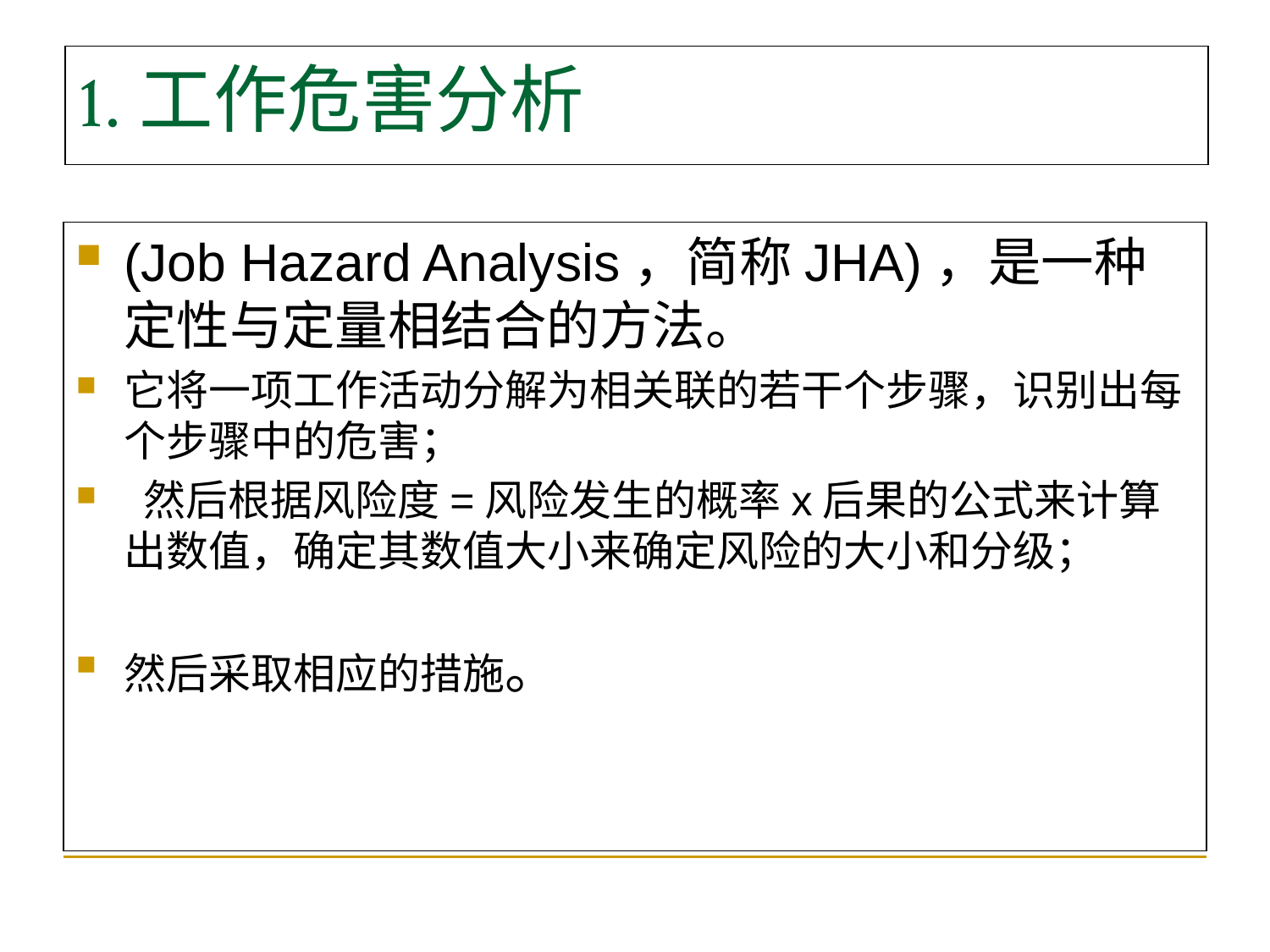

(Job Hazard Analysis，简称JHA)，是一种定性与定量相结合的方法。
它将一项工作活动分解为相关联的若干个步骤，识别出每个步骤中的危害；
 然后根据风险度=风险发生的概率x后果的公式来计算出数值，确定其数值大小来确定风险的大小和分级；
然后采取相应的措施。
1.工作危害分析